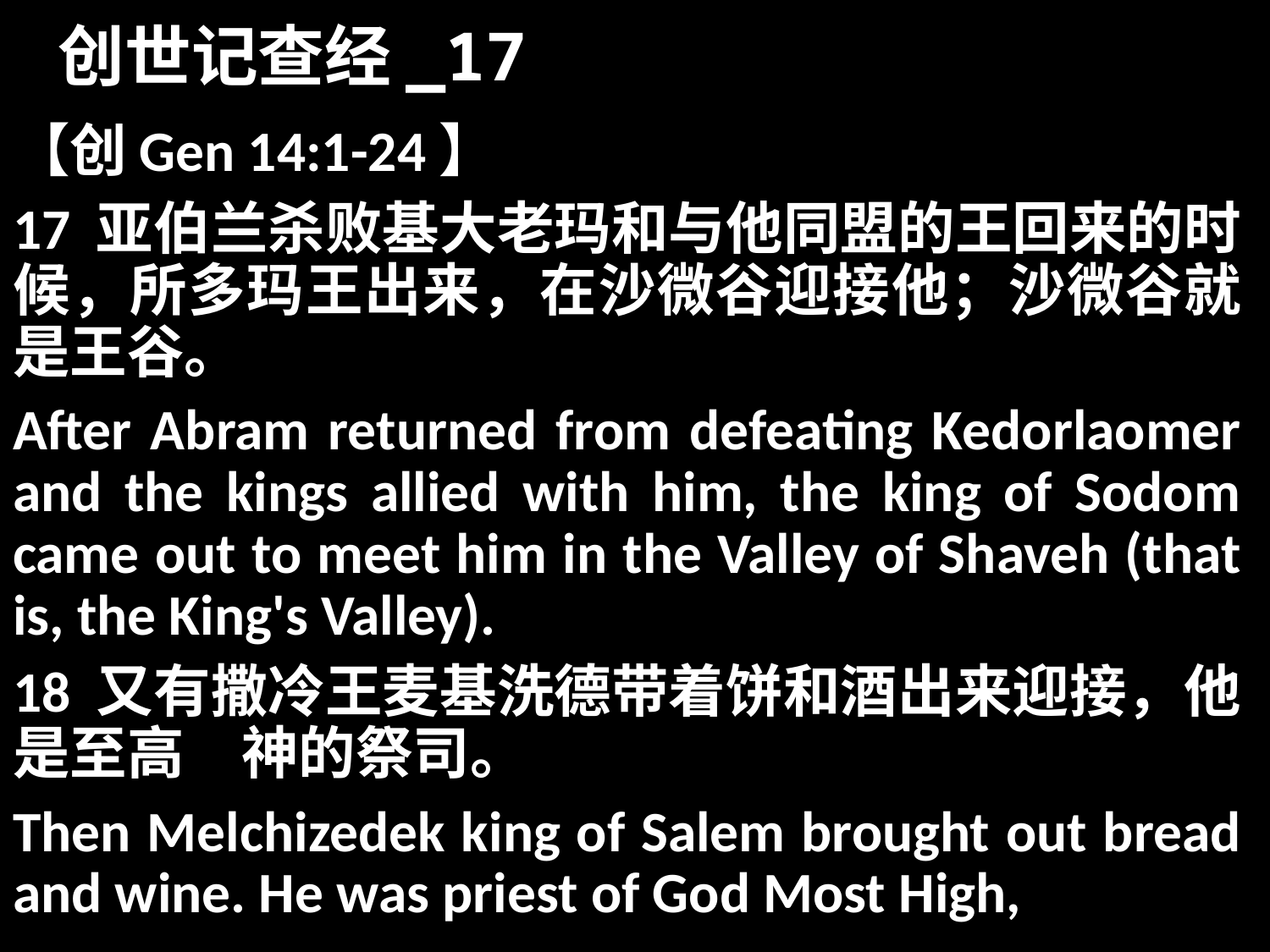

# 创世记查经_17
【创Gen 14:1-24】
17 亚伯兰杀败基大老玛和与他同盟的王回来的时候，所多玛王出来，在沙微谷迎接他；沙微谷就是王谷。
After Abram returned from defeating Kedorlaomer and the kings allied with him, the king of Sodom came out to meet him in the Valley of Shaveh (that is, the King's Valley).
18 又有撒冷王麦基洗德带着饼和酒出来迎接，他是至高　神的祭司。
Then Melchizedek king of Salem brought out bread and wine. He was priest of God Most High,